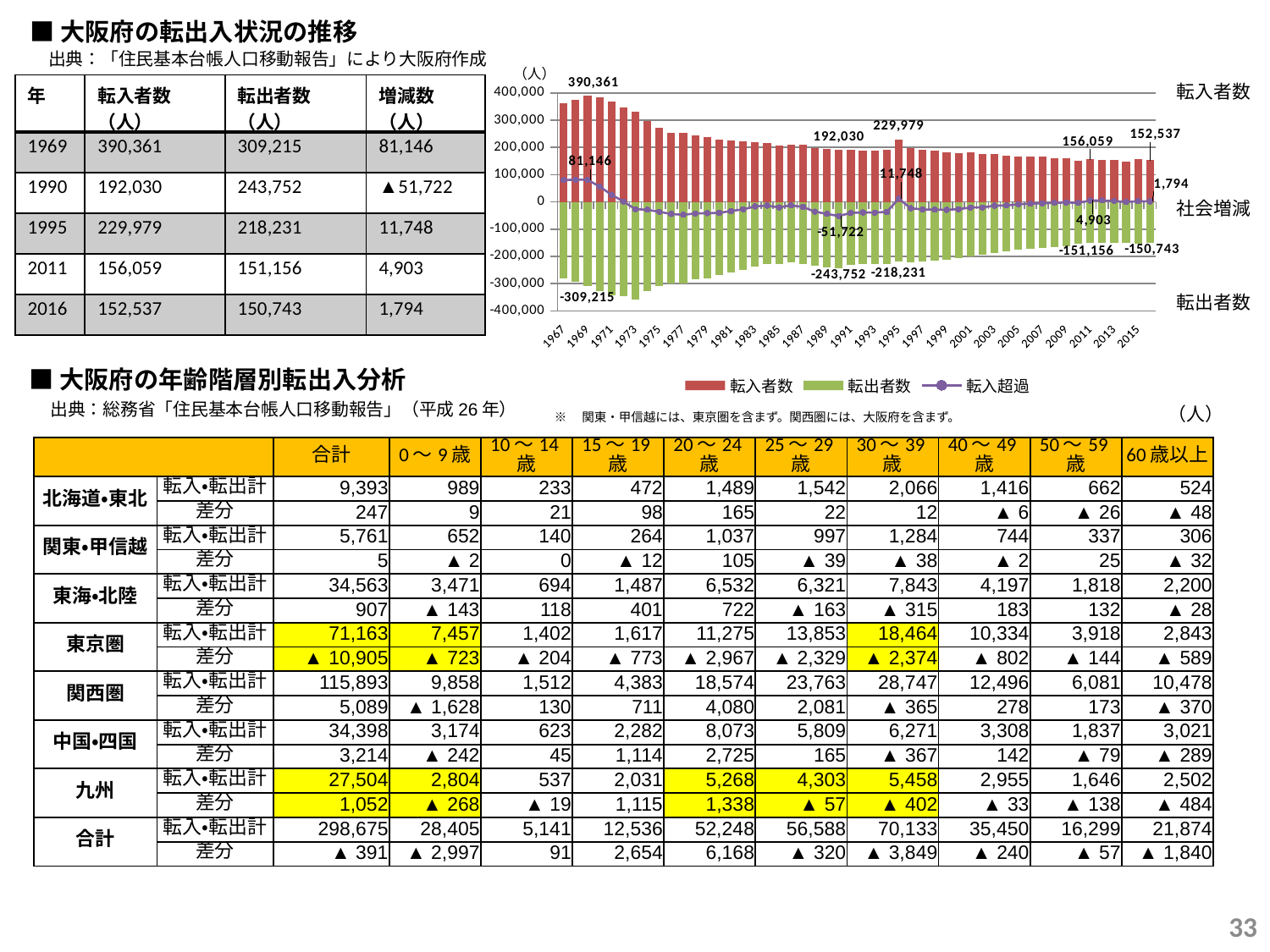

■大阪府の転出入状況の推移
出典：「住民基本台帳人口移動報告」により大阪府作成

### Chart

| Category | 転入者数 | 転出者数 | 転入超過 |
|---|---|---|---|
| 1967 | 361878.0 | -281897.0 | 79981.0 |
| 1968 | 375076.0 | -293283.0 | 81793.0 |
| 1969 | 390361.0 | -309215.0 | 81146.0 |
| 1970 | 382777.0 | -326077.0 | 56700.0 |
| 1971 | 368072.0 | -341720.0 | 26352.0 |
| 1972 | 347198.0 | -345875.0 | 1323.0 |
| 1973 | 331890.0 | -358543.0 | -26653.0 |
| 1974 | 297700.0 | -326469.0 | -28769.0 |
| 1975 | 272590.0 | -308921.0 | -36331.0 |
| 1976 | 254334.0 | -298645.0 | -44311.0 |
| 1977 | 252142.0 | -299413.0 | -47271.0 |
| 1978 | 243242.0 | -285706.0 | -42464.0 |
| 1979 | 238385.0 | -279861.0 | -41476.0 |
| 1980 | 227396.0 | -267682.0 | -40286.0 |
| 1981 | 224517.0 | -257925.0 | -33408.0 |
| 1982 | 223085.0 | -250409.0 | -27324.0 |
| 1983 | 219393.0 | -236059.0 | -16666.0 |
| 1984 | 215851.0 | -229433.0 | -13582.0 |
| 1985 | 206629.0 | -226894.0 | -20265.0 |
| 1986 | 210048.0 | -222621.0 | -12573.0 |
| 1987 | 208537.0 | -227190.0 | -18653.0 |
| 1988 | 198037.0 | -233764.0 | -35727.0 |
| 1989 | 195871.0 | -240160.0 | -44289.0 |
| 1990 | 192030.0 | -243752.0 | -51722.0 |
| 1991 | 192383.0 | -232847.0 | -40464.0 |
| 1992 | 189209.0 | -227979.0 | -38770.0 |
| 1993 | 188940.0 | -228059.0 | -39119.0 |
| 1994 | 190399.0 | -227273.0 | -36874.0 |
| 1995 | 229979.0 | -218231.0 | 11748.0 |
| 1996 | 198233.0 | -221415.0 | -23182.0 |
| 1997 | 192521.0 | -220370.0 | -27849.0 |
| 1998 | 188115.0 | -216579.0 | -28464.0 |
| 1999 | 182667.0 | -211620.0 | -28953.0 |
| 2000 | 179141.0 | -205795.0 | -26654.0 |
| 2001 | 180700.0 | -201268.0 | -20568.0 |
| 2002 | 174435.0 | -194868.0 | -20433.0 |
| 2003 | 175060.0 | -188952.0 | -13892.0 |
| 2004 | 168135.0 | -181078.0 | -12943.0 |
| 2005 | 166732.0 | -175488.0 | -8756.0 |
| 2006 | 166172.0 | -172525.0 | -6353.0 |
| 2007 | 164884.0 | -169836.0 | -4952.0 |
| 2008 | 161589.0 | -165157.0 | -3568.0 |
| 2009 | 159651.0 | -161924.0 | -2273.0 |
| 2010 | 151123.0 | -154693.0 | -3570.0 |
| 2011 | 156059.0 | -151156.0 | 4903.0 |
| 2012 | 154847.0 | -149466.0 | 5381.0 |
| 2013 | 153281.0 | -149904.0 | 3377.0 |
| 2014 | 149142.0 | -149533.0 | -391.0 |
| 2015 | 156413.0 | -154117.0 | 2296.0 |
| 2016 | 152537.0 | -150743.0 | 1794.0 |
（人）
| 年 | 転入者数（人） | 転出者数（人） | 増減数（人） |
| --- | --- | --- | --- |
| 1969 | 390,361 | 309,215 | 81,146 |
| 1990 | 192,030 | 243,752 | ▲51,722 |
| 1995 | 229,979 | 218,231 | 11,748 |
| 2011 | 156,059 | 151,156 | 4,903 |
| 2016 | 152,537 | 150,743 | 1,794 |
転入者数
社会増減
転出者数
■大阪府の年齢階層別転出入分析
出典：総務省「住民基本台帳人口移動報告」（平成26年）
（人）
※　関東・甲信越には、東京圏を含まず。関西圏には、大阪府を含まず。

|  |  | 合計 | 0～9歳 | 10～14歳 | 15～19歳 | 20～24歳 | 25～29歳 | 30～39歳 | 40～49歳 | 50～59歳 | 60歳以上 |
| --- | --- | --- | --- | --- | --- | --- | --- | --- | --- | --- | --- |
| 北海道・東北 | 転入・転出計 | 9,393 | 989 | 233 | 472 | 1,489 | 1,542 | 2,066 | 1,416 | 662 | 524 |
|  | 差分 | 247 | 9 | 21 | 98 | 165 | 22 | 12 | ▲ 6 | ▲ 26 | ▲ 48 |
| 関東・甲信越 | 転入・転出計 | 5,761 | 652 | 140 | 264 | 1,037 | 997 | 1,284 | 744 | 337 | 306 |
|  | 差分 | 5 | ▲ 2 | 0 | ▲ 12 | 105 | ▲ 39 | ▲ 38 | ▲ 2 | 25 | ▲ 32 |
| 東海・北陸 | 転入・転出計 | 34,563 | 3,471 | 694 | 1,487 | 6,532 | 6,321 | 7,843 | 4,197 | 1,818 | 2,200 |
|  | 差分 | 907 | ▲ 143 | 118 | 401 | 722 | ▲ 163 | ▲ 315 | 183 | 132 | ▲ 28 |
| 東京圏 | 転入・転出計 | 71,163 | 7,457 | 1,402 | 1,617 | 11,275 | 13,853 | 18,464 | 10,334 | 3,918 | 2,843 |
|  | 差分 | ▲ 10,905 | ▲ 723 | ▲ 204 | ▲ 773 | ▲ 2,967 | ▲ 2,329 | ▲ 2,374 | ▲ 802 | ▲ 144 | ▲ 589 |
| 関西圏 | 転入・転出計 | 115,893 | 9,858 | 1,512 | 4,383 | 18,574 | 23,763 | 28,747 | 12,496 | 6,081 | 10,478 |
|  | 差分 | 5,089 | ▲ 1,628 | 130 | 711 | 4,080 | 2,081 | ▲ 365 | 278 | 173 | ▲ 370 |
| 中国・四国 | 転入・転出計 | 34,398 | 3,174 | 623 | 2,282 | 8,073 | 5,809 | 6,271 | 3,308 | 1,837 | 3,021 |
|  | 差分 | 3,214 | ▲ 242 | 45 | 1,114 | 2,725 | 165 | ▲ 367 | 142 | ▲ 79 | ▲ 289 |
| 九州 | 転入・転出計 | 27,504 | 2,804 | 537 | 2,031 | 5,268 | 4,303 | 5,458 | 2,955 | 1,646 | 2,502 |
|  | 差分 | 1,052 | ▲ 268 | ▲ 19 | 1,115 | 1,338 | ▲ 57 | ▲ 402 | ▲ 33 | ▲ 138 | ▲ 484 |
| 合計 | 転入・転出計 | 298,675 | 28,405 | 5,141 | 12,536 | 52,248 | 56,588 | 70,133 | 35,450 | 16,299 | 21,874 |
|  | 差分 | ▲ 391 | ▲ 2,997 | 91 | 2,654 | 6,168 | ▲ 320 | ▲ 3,849 | ▲ 240 | ▲ 57 | ▲ 1,840 |
33